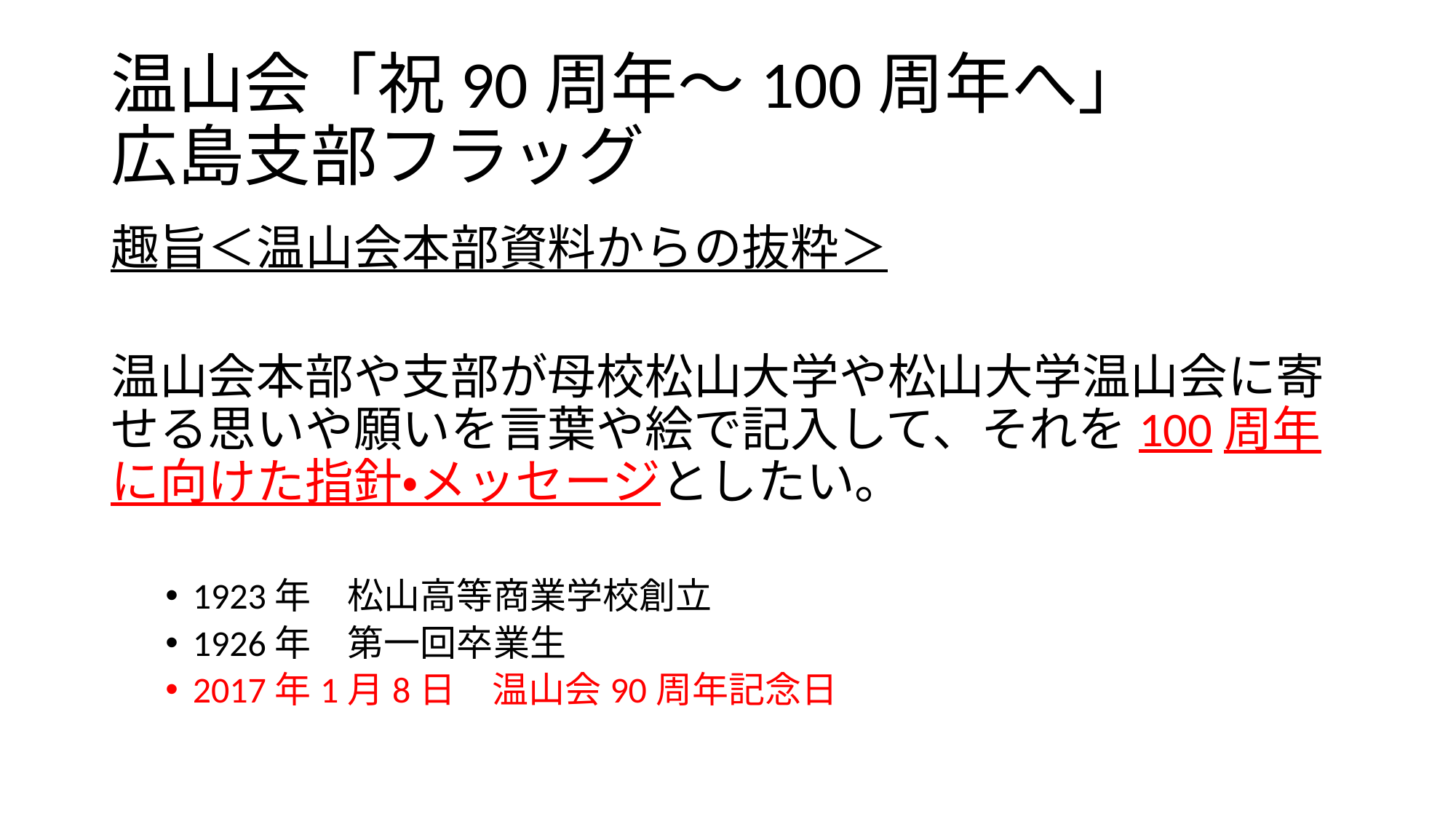

# 温山会「祝90周年～100周年へ」 広島支部フラッグ
趣旨＜温山会本部資料からの抜粋＞

温山会本部や支部が母校松山大学や松山大学温山会に寄せる思いや願いを言葉や絵で記入して、それを100周年に向けた指針・メッセージとしたい。

1923年　松山高等商業学校創立
1926年　第一回卒業生
2017年1月8日　温山会90周年記念日